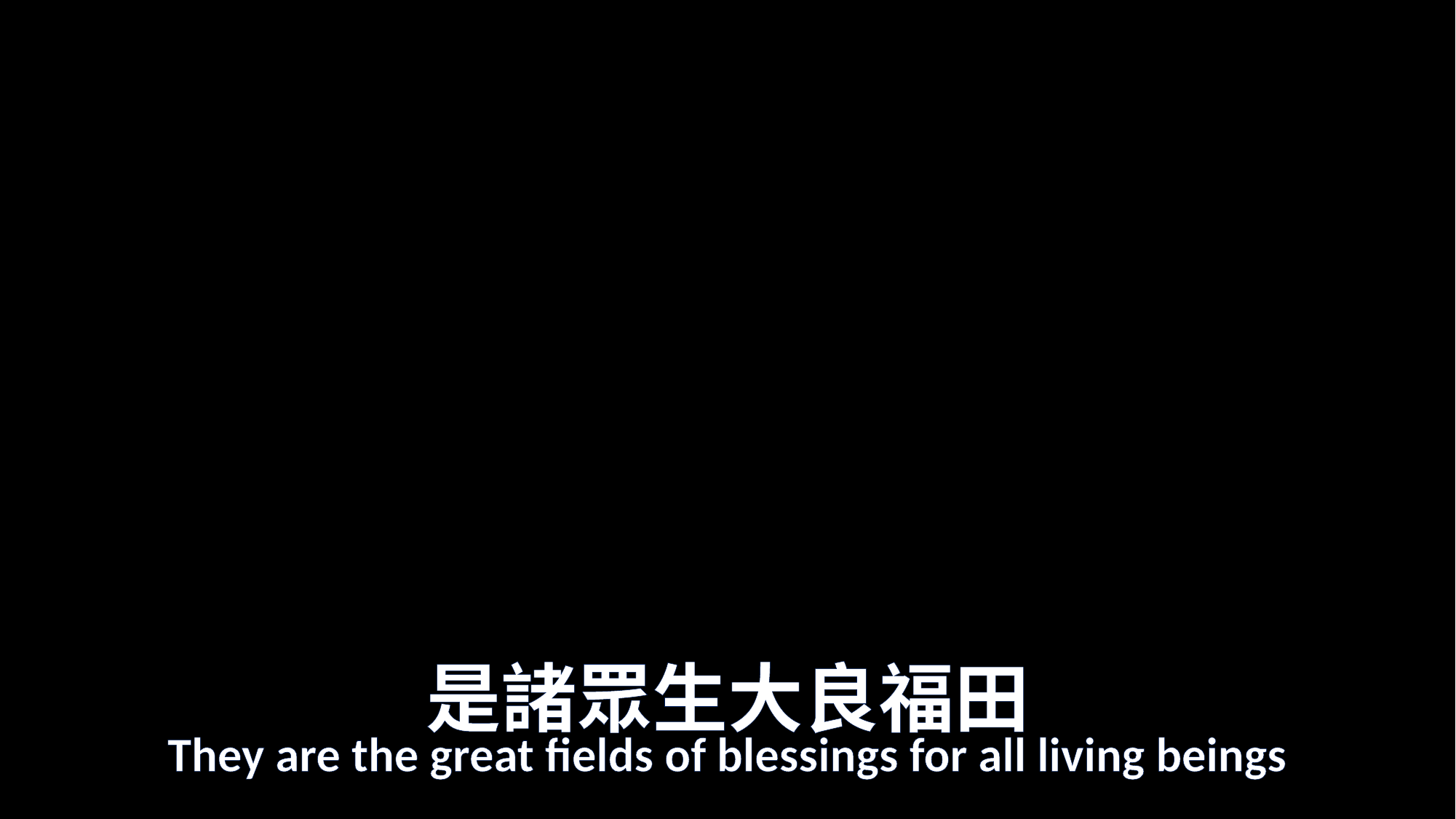

# 是諸眾生大良福田
They are the great fields of blessings for all living beings